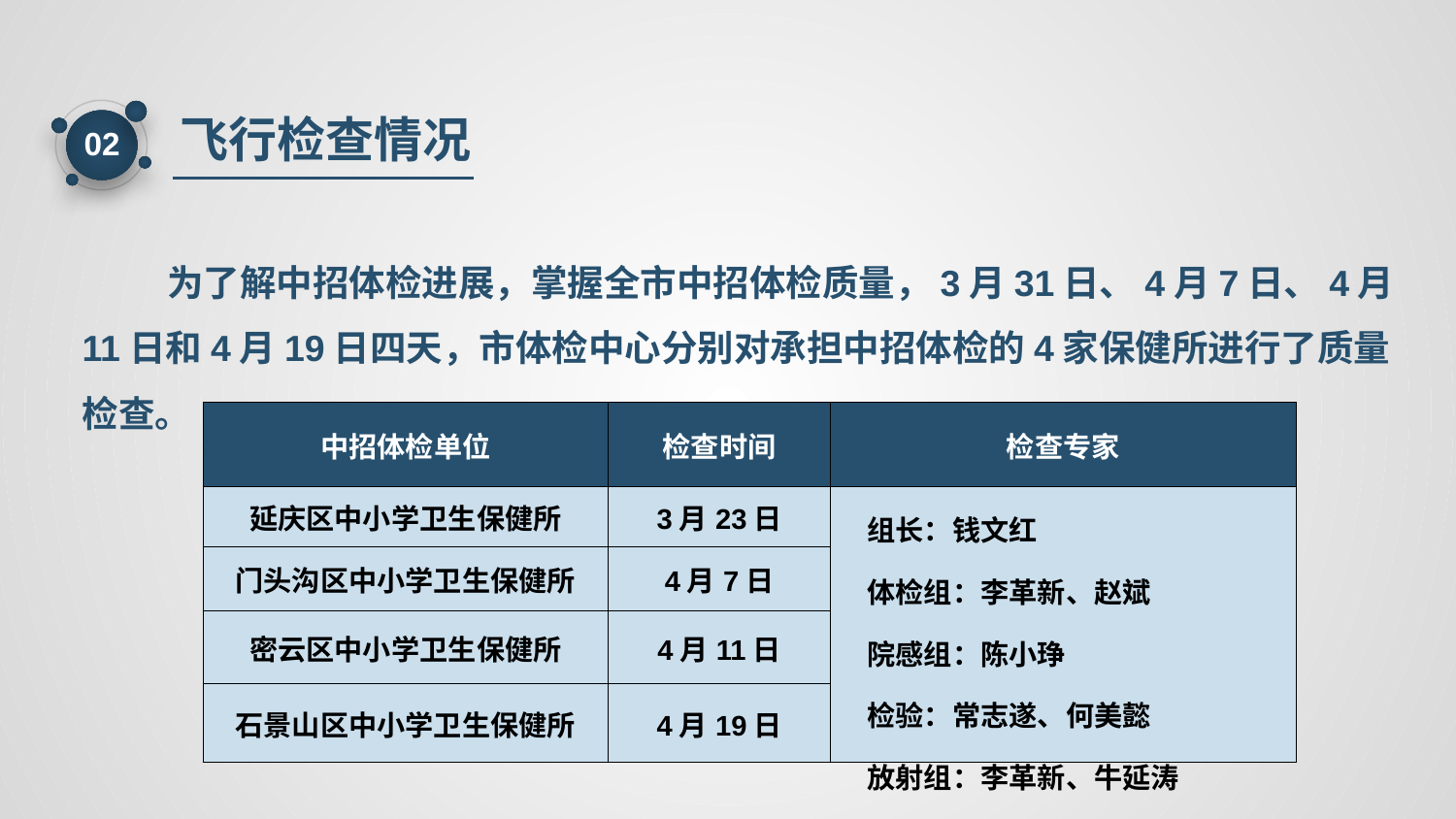

飞行检查情况
02
为了解中招体检进展，掌握全市中招体检质量，3月31日、4月7日、4月11日和4月19日四天，市体检中心分别对承担中招体检的4家保健所进行了质量检查。
| 中招体检单位 | 检查时间 | 检查专家 |
| --- | --- | --- |
| 延庆区中小学卫生保健所 | 3月23日 | 组长：钱文红 体检组：李革新、赵斌 院感组：陈小琤 检验：常志遂、何美懿 放射组：李革新、牛延涛 |
| 门头沟区中小学卫生保健所 | 4月7日 |  |
| 密云区中小学卫生保健所 | 4月11日 |  |
| 石景山区中小学卫生保健所 | 4月19日 |  |